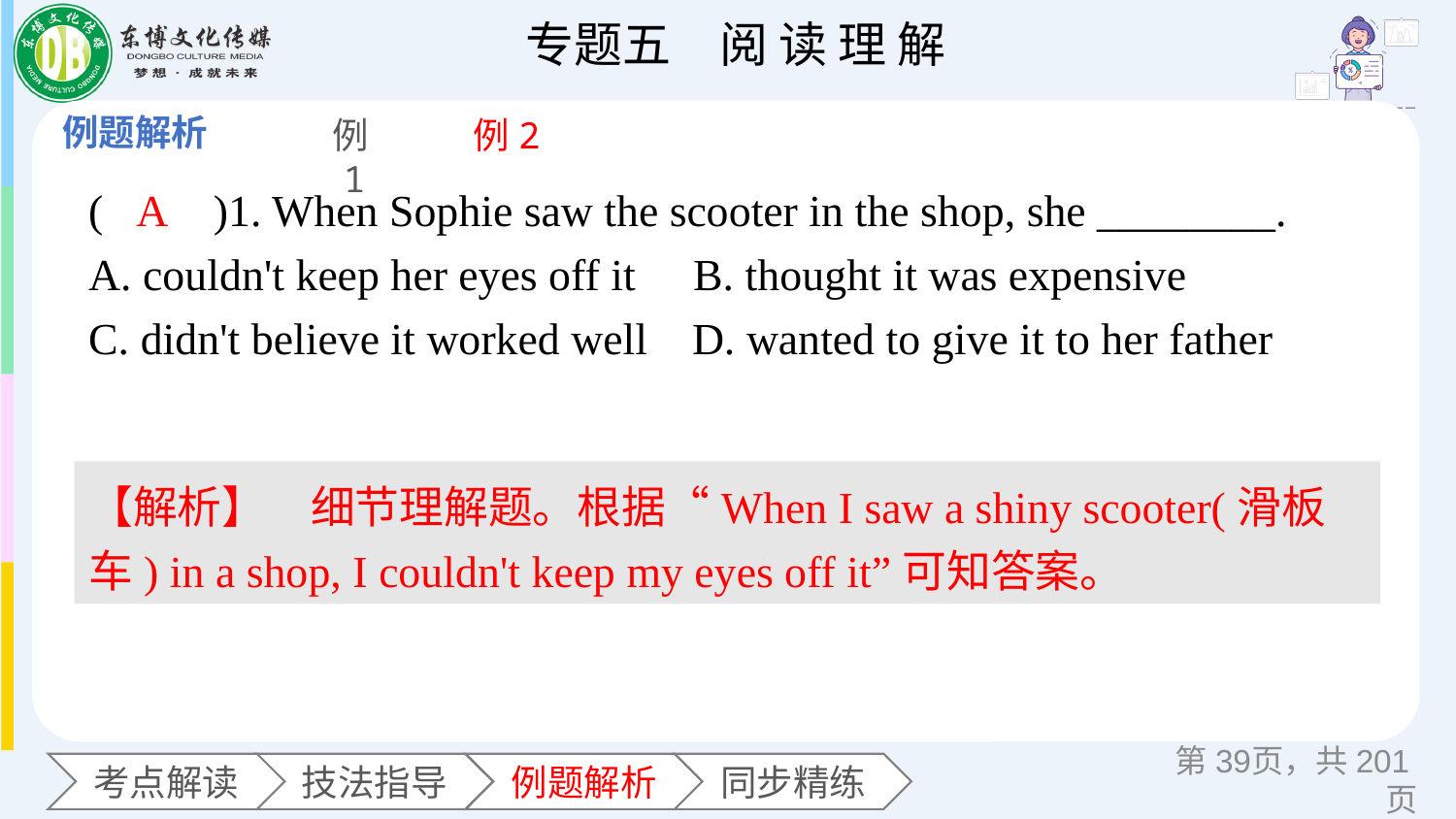

例1
例2
(　　)1. When Sophie saw the scooter in the shop, she ________.
A. couldn't keep her eyes off it	  B. thought it was expensive
C. didn't believe it worked well    D. wanted to give it to her father
A
【解析】　细节理解题。根据“When I saw a shiny scooter(滑板车) in a shop, I couldn't keep my eyes off it”可知答案。
第39页，共201页